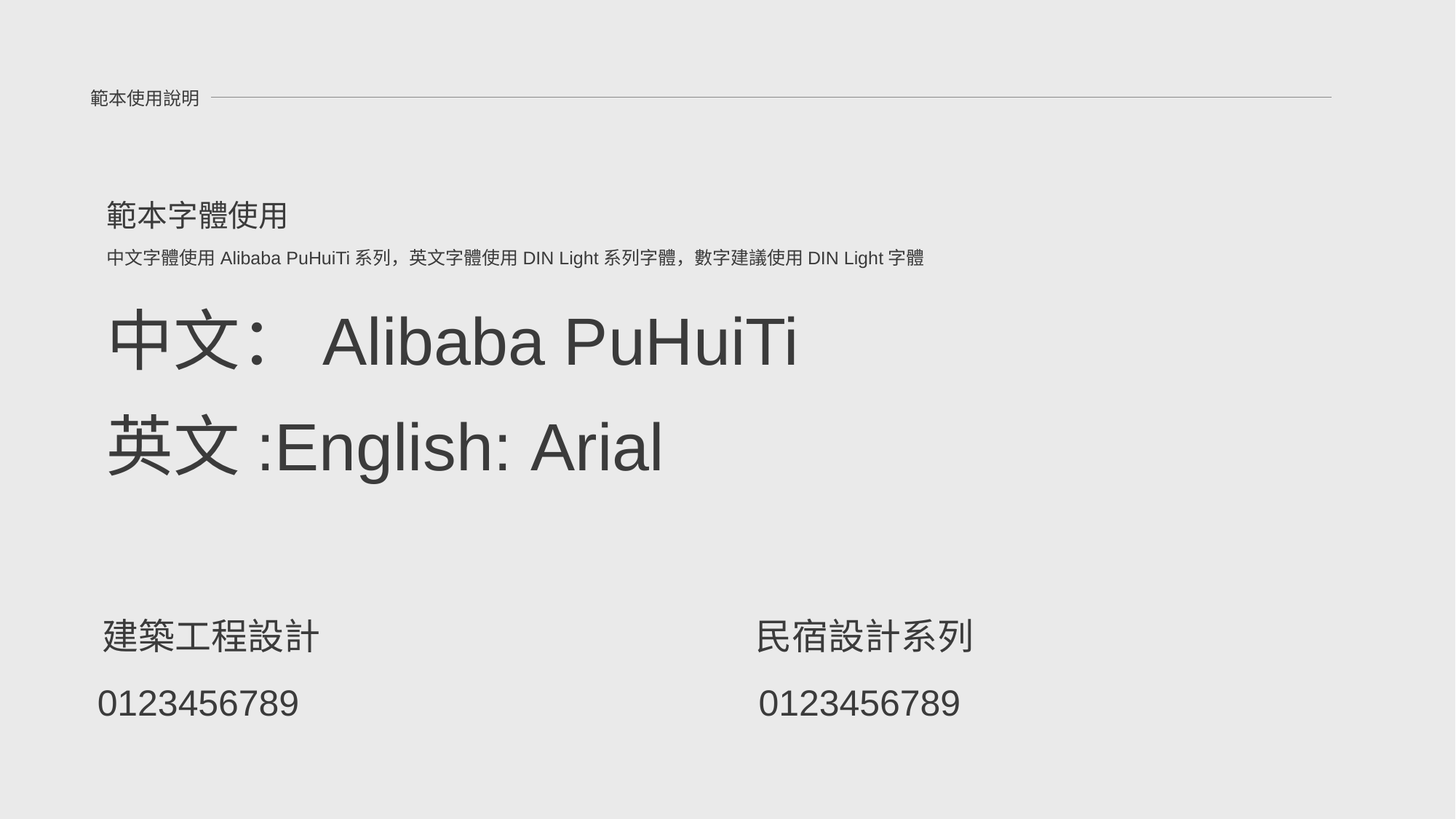

範本使用說明
範本字體使用
中文字體使用Alibaba PuHuiTi系列，英文字體使用DIN Light系列字體，數字建議使用DIN Light字體
中文：Alibaba PuHuiTi
英文:English: Arial
建築工程設計
民宿設計系列
0123456789
0123456789